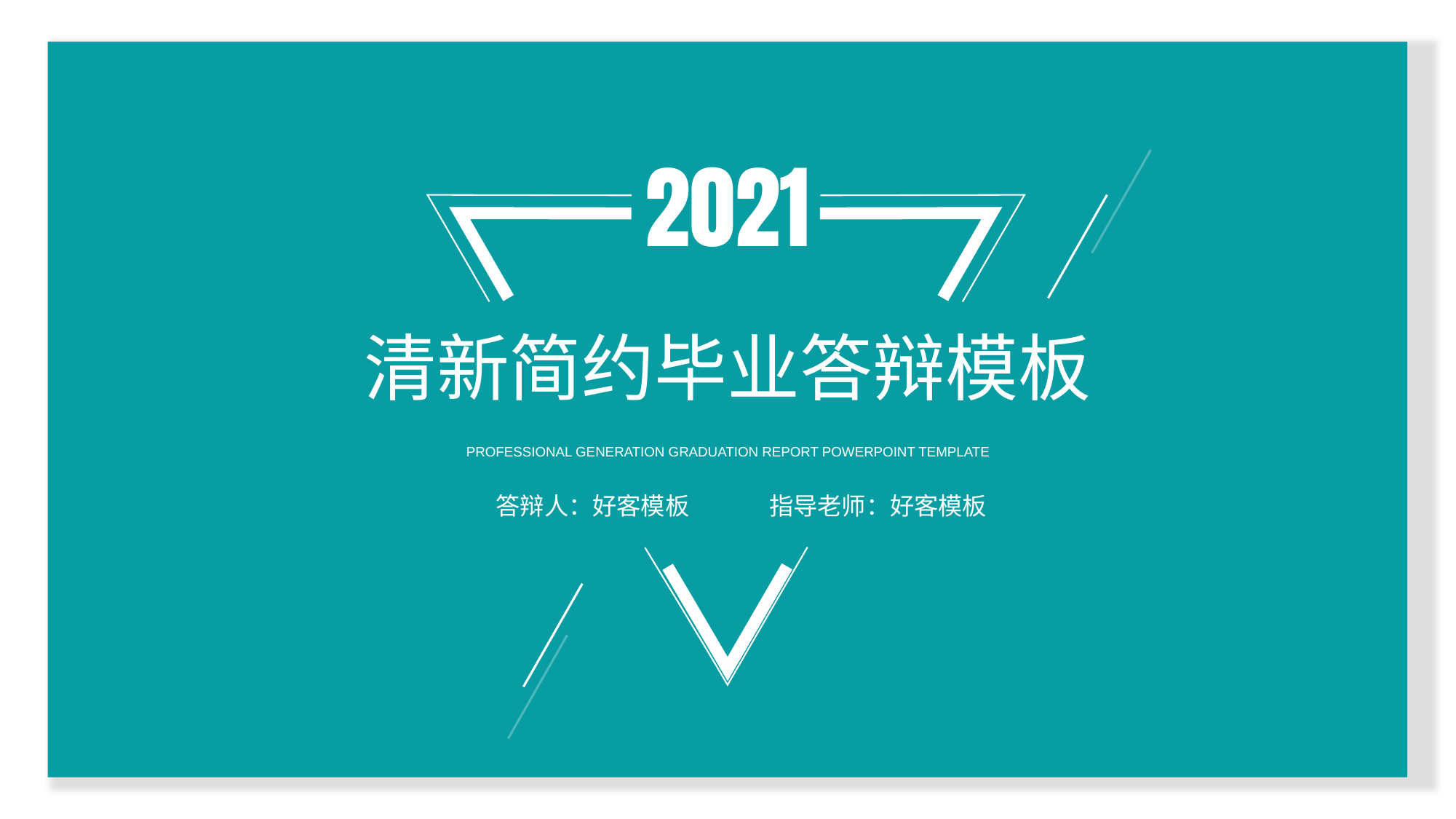

2021

清新简约毕业答辩模板
PROFESSIONAL GENERATION GRADUATION REPORT POWERPOINT TEMPLATE
答辩人：好客模板
指导老师：好客模板